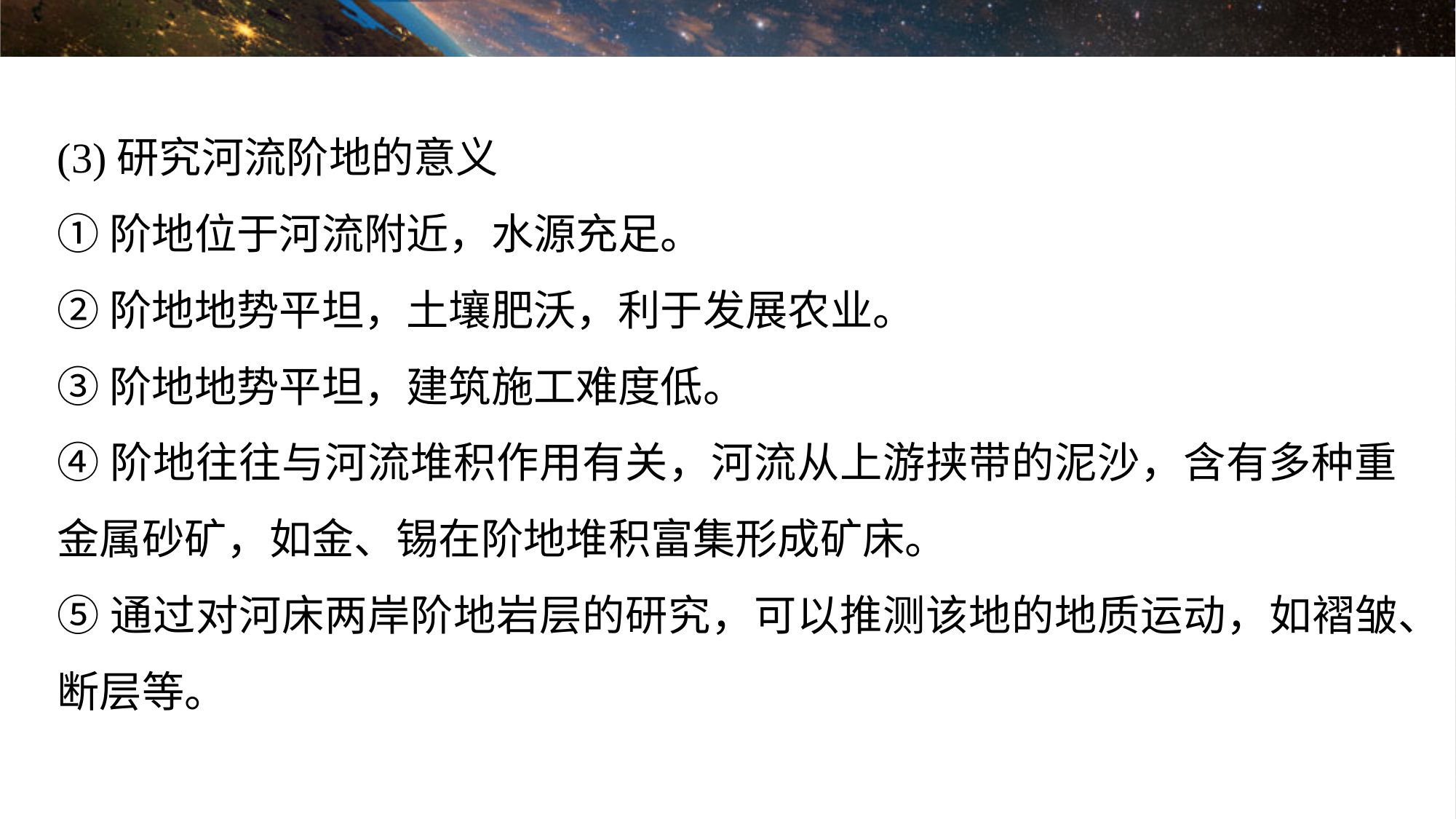

(3)研究河流阶地的意义
①阶地位于河流附近，水源充足。
②阶地地势平坦，土壤肥沃，利于发展农业。
③阶地地势平坦，建筑施工难度低。
④阶地往往与河流堆积作用有关，河流从上游挟带的泥沙，含有多种重金属砂矿，如金、锡在阶地堆积富集形成矿床。
⑤通过对河床两岸阶地岩层的研究，可以推测该地的地质运动，如褶皱、断层等。